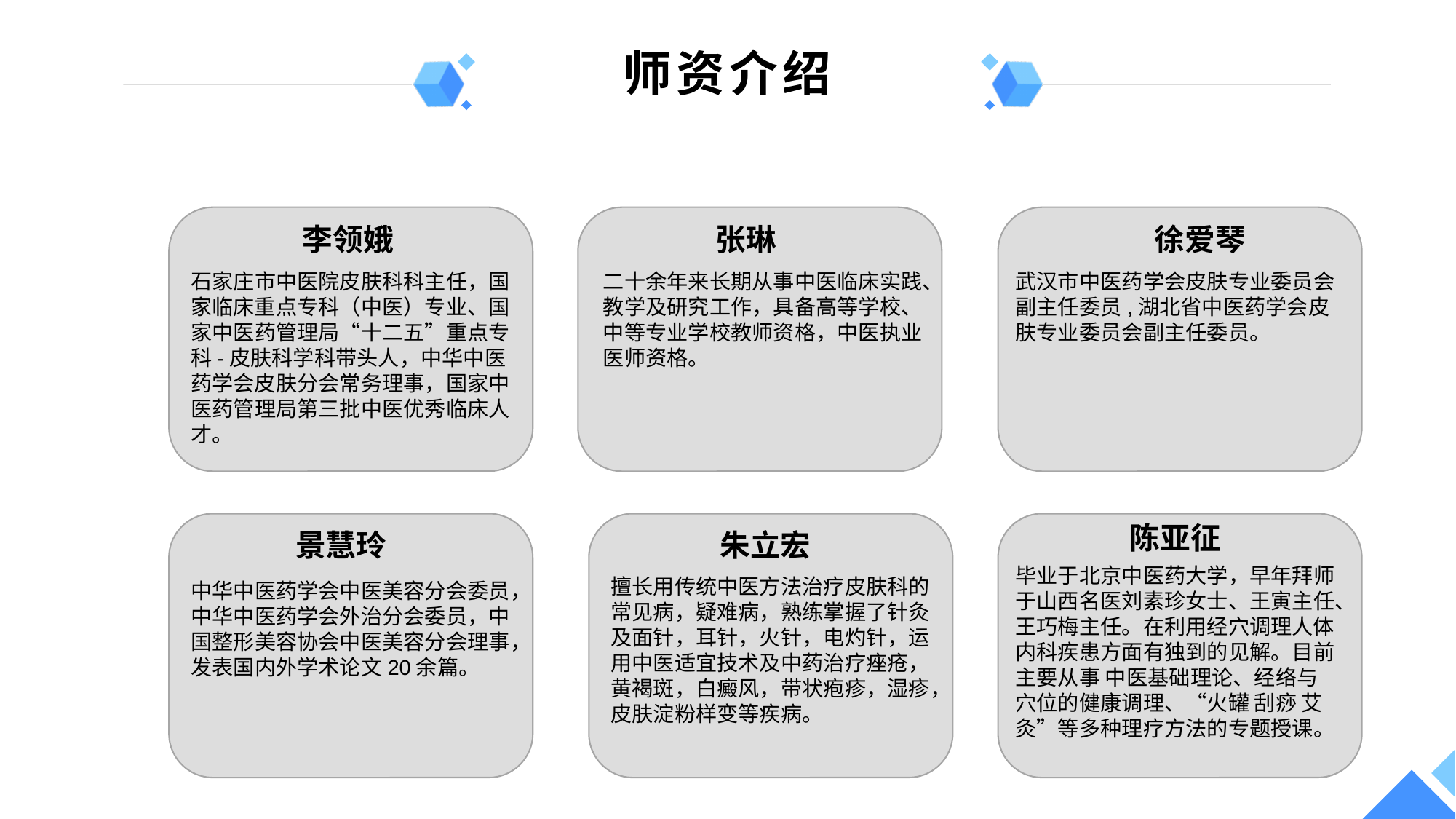

师资介绍

 李领娥
张琳
徐爱琴
石家庄市中医院皮肤科科主任，国家临床重点专科（中医）专业、国家中医药管理局“十二五”重点专科-皮肤科学科带头人，中华中医药学会皮肤分会常务理事，国家中医药管理局第三批中医优秀临床人才。
二十余年来长期从事中医临床实践、教学及研究工作，具备高等学校、中等专业学校教师资格，中医执业医师资格。
武汉市中医药学会皮肤专业委员会副主任委员,湖北省中医药学会皮肤专业委员会副主任委员。

陈亚征
景慧玲
朱立宏
毕业于北京中医药大学，早年拜师于山西名医刘素珍女士、王寅主任、王巧梅主任。在利用经穴调理人体内科疾患方面有独到的见解。目前主要从事 中医基础理论、经络与穴位的健康调理、“火罐 刮痧 艾灸”等多种理疗方法的专题授课。
擅长用传统中医方法治疗皮肤科的常见病，疑难病，熟练掌握了针灸及面针，耳针，火针，电灼针，运用中医适宜技术及中药治疗痤疮，黄褐斑，白癜风，带状疱疹，湿疹，皮肤淀粉样变等疾病。
中华中医药学会中医美容分会委员，中华中医药学会外治分会委员，中国整形美容协会中医美容分会理事，发表国内外学术论文20余篇。